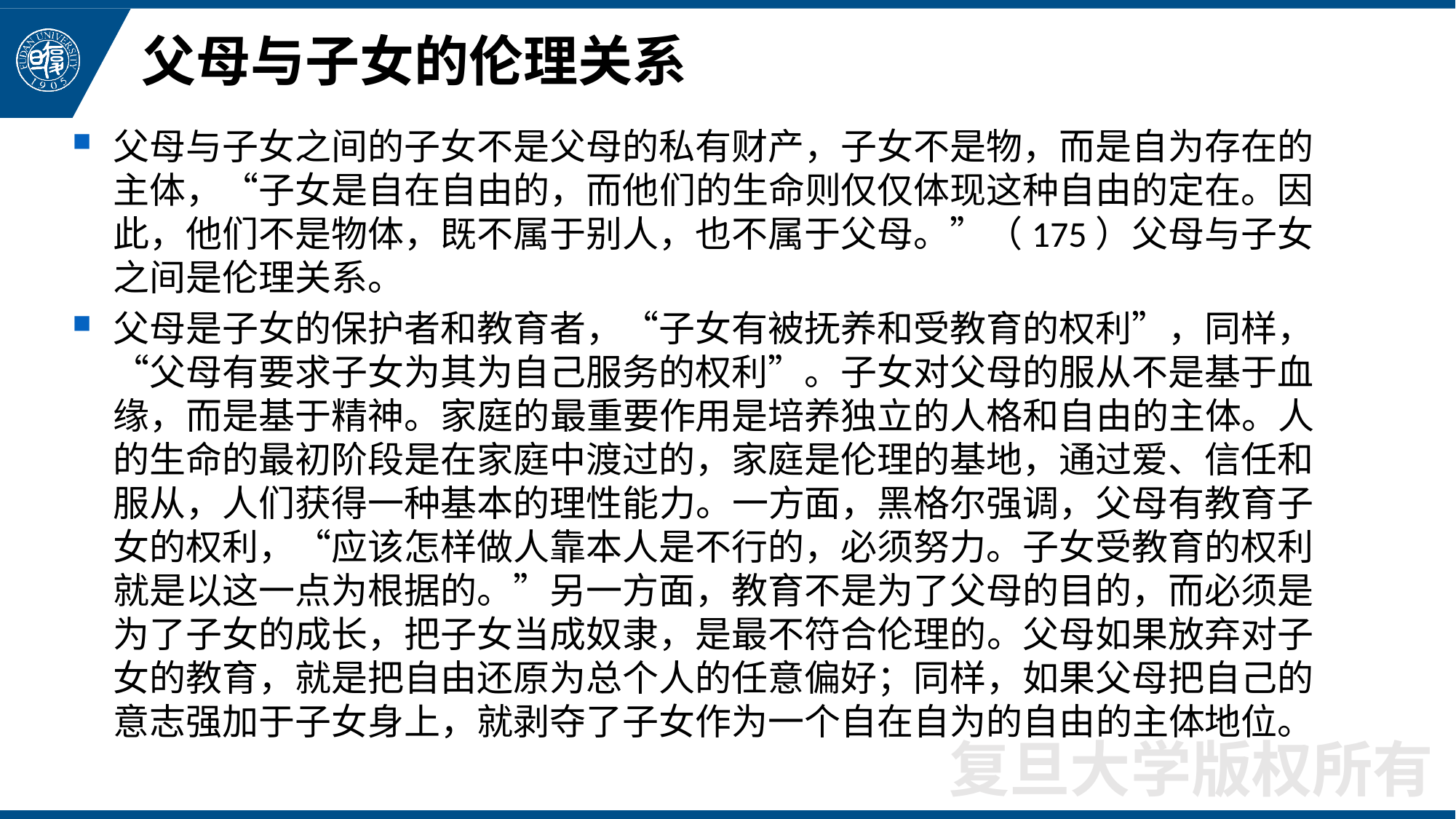

# 父母与子女的伦理关系
父母与子女之间的子女不是父母的私有财产，子女不是物，而是自为存在的主体，“子女是自在自由的，而他们的生命则仅仅体现这种自由的定在。因此，他们不是物体，既不属于别人，也不属于父母。”（175）父母与子女之间是伦理关系。
父母是子女的保护者和教育者，“子女有被抚养和受教育的权利”，同样，“父母有要求子女为其为自己服务的权利”。子女对父母的服从不是基于血缘，而是基于精神。家庭的最重要作用是培养独立的人格和自由的主体。人的生命的最初阶段是在家庭中渡过的，家庭是伦理的基地，通过爱、信任和服从，人们获得一种基本的理性能力。一方面，黑格尔强调，父母有教育子女的权利，“应该怎样做人靠本人是不行的，必须努力。子女受教育的权利就是以这一点为根据的。”另一方面，教育不是为了父母的目的，而必须是为了子女的成长，把子女当成奴隶，是最不符合伦理的。父母如果放弃对子女的教育，就是把自由还原为总个人的任意偏好；同样，如果父母把自己的意志强加于子女身上，就剥夺了子女作为一个自在自为的自由的主体地位。